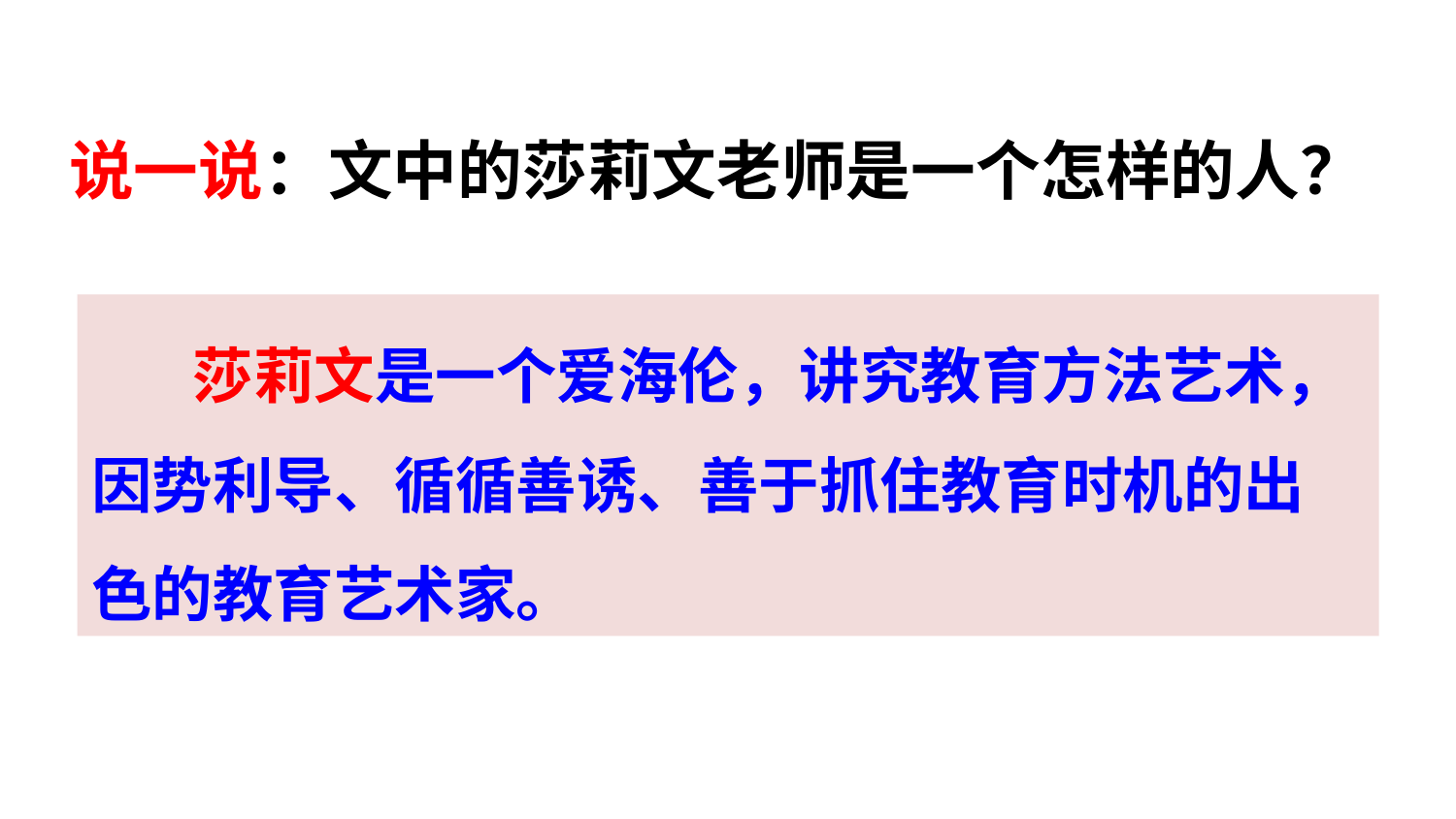

说一说：文中的莎莉文老师是一个怎样的人？
 莎莉文是一个爱海伦，讲究教育方法艺术，因势利导、循循善诱、善于抓住教育时机的出色的教育艺术家。